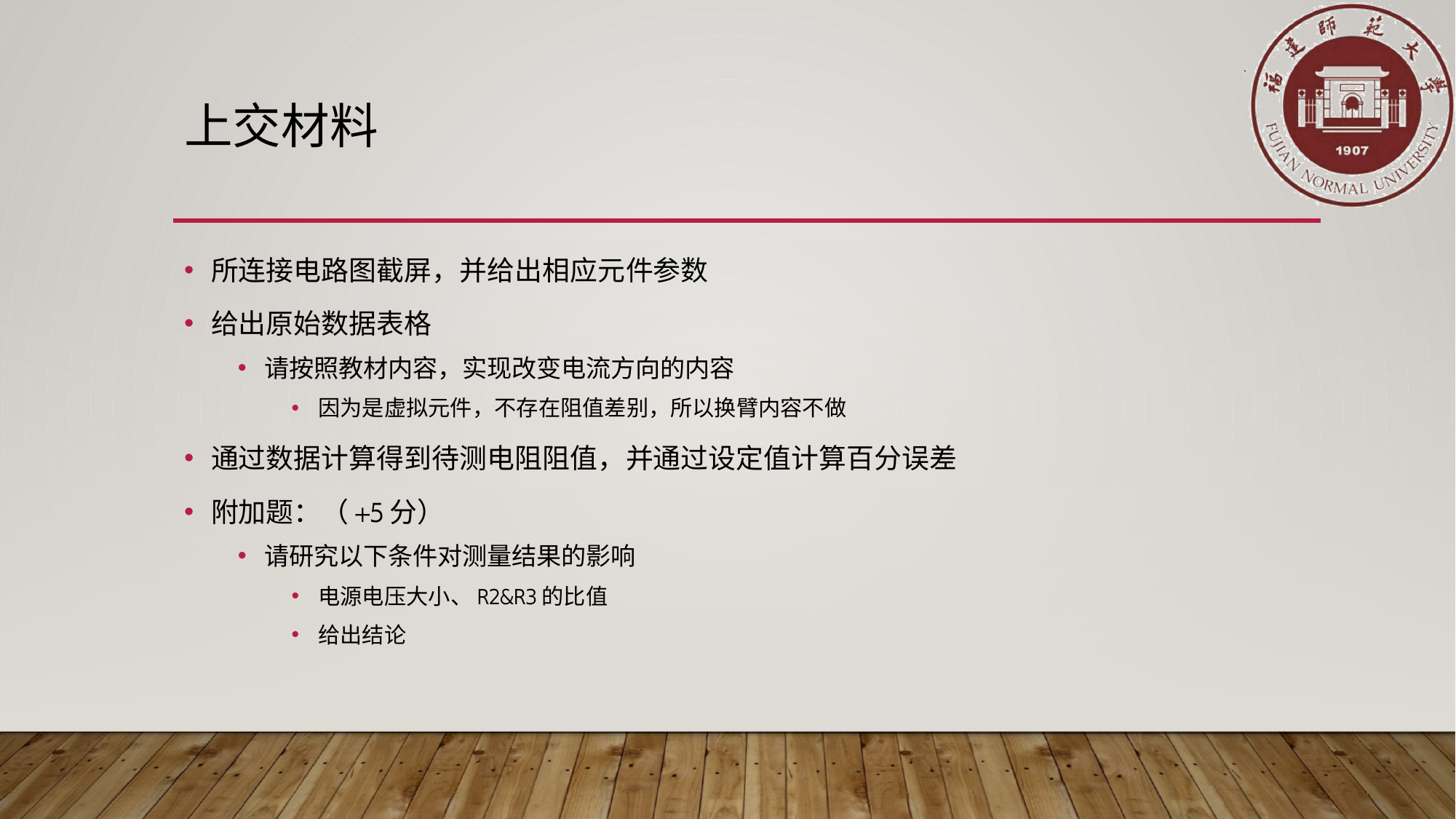

# 上交材料
所连接电路图截屏，并给出相应元件参数
给出原始数据表格
请按照教材内容，实现改变电流方向的内容
因为是虚拟元件，不存在阻值差别，所以换臂内容不做
通过数据计算得到待测电阻阻值，并通过设定值计算百分误差
附加题：（+5分）
请研究以下条件对测量结果的影响
电源电压大小、R2&R3的比值
给出结论